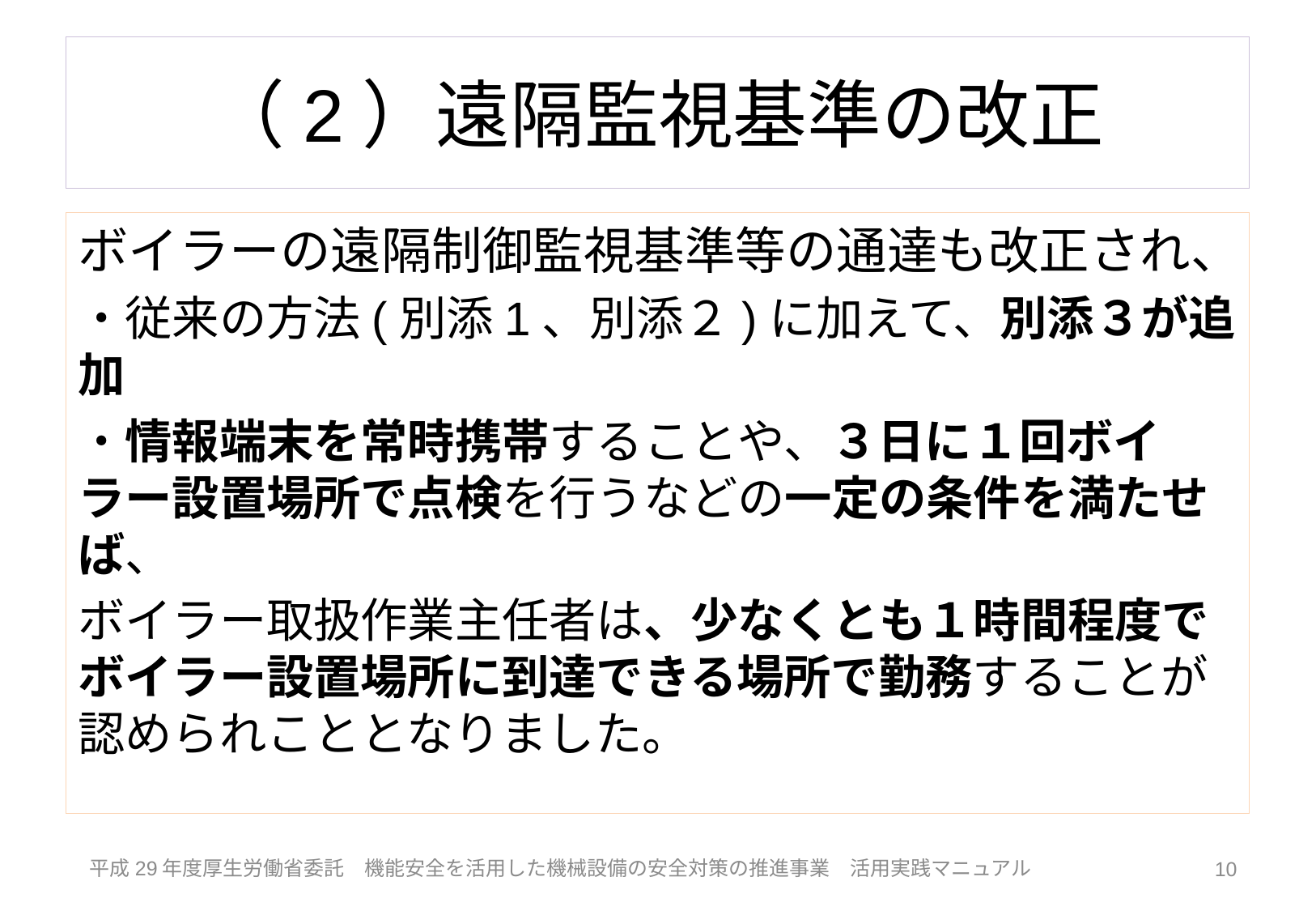

# （2）遠隔監視基準の改正
ボイラーの遠隔制御監視基準等の通達も改正され、
・従来の方法(別添1、別添２)に加えて、別添３が追加
・情報端末を常時携帯することや、３日に１回ボイラー設置場所で点検を行うなどの一定の条件を満たせば、
ボイラー取扱作業主任者は、少なくとも１時間程度でボイラー設置場所に到達できる場所で勤務することが認められこととなりました。
10
平成29年度厚生労働省委託　機能安全を活用した機械設備の安全対策の推進事業　活用実践マニュアル